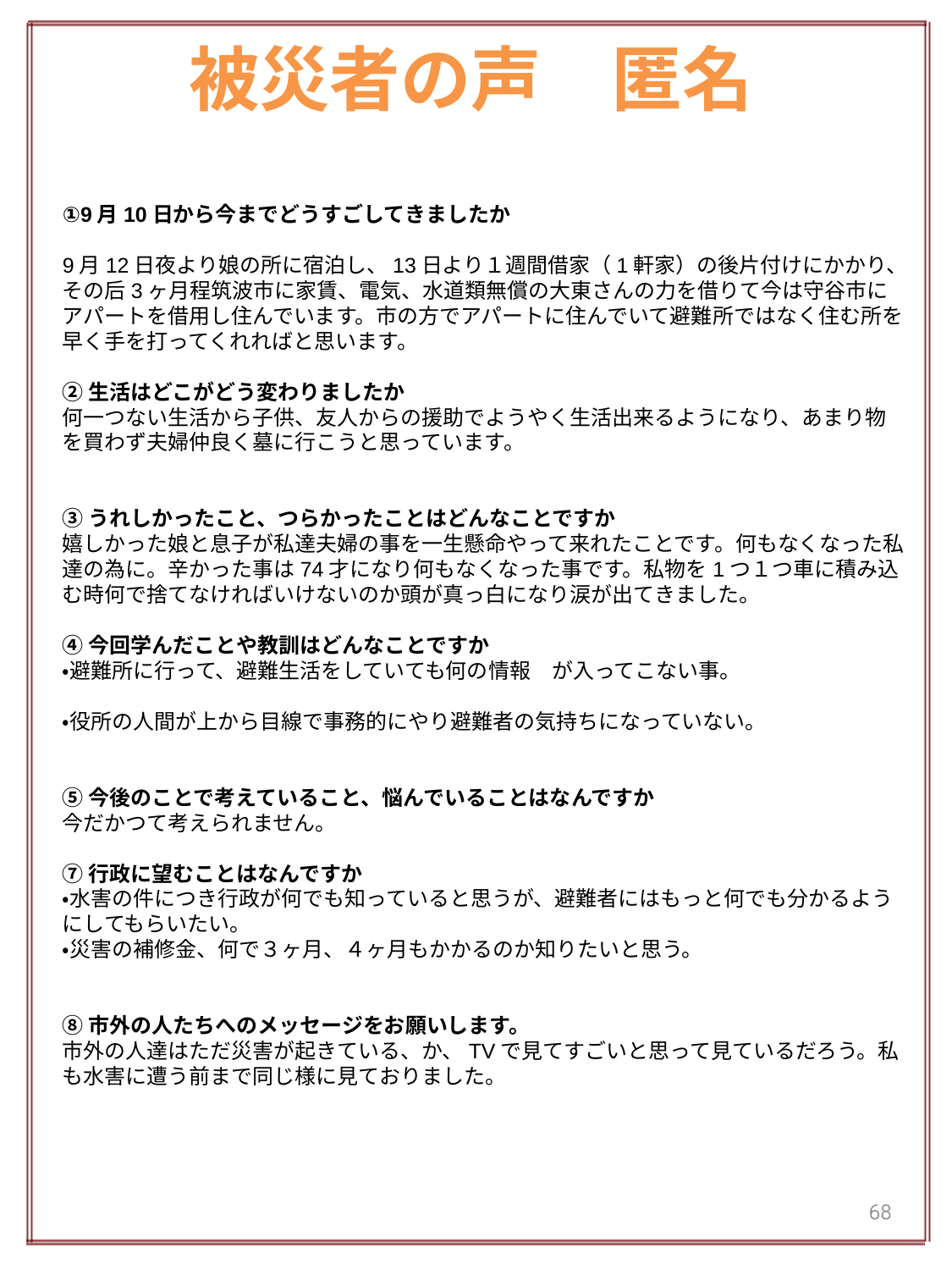

# 被災者の声　匿名
①9月10日から今までどうすごしてきましたか

9月12日夜より娘の所に宿泊し、13日より１週間借家（1軒家）の後片付けにかかり、その后3ヶ月程筑波市に家賃、電気、水道類無償の大東さんの力を借りて今は守谷市にアパートを借用し住んでいます。市の方でアパートに住んでいて避難所ではなく住む所を早く手を打ってくれればと思います。

②生活はどこがどう変わりましたか
何一つない生活から子供、友人からの援助でようやく生活出来るようになり、あまり物を買わず夫婦仲良く墓に行こうと思っています。

③うれしかったこと、つらかったことはどんなことですか
嬉しかった娘と息子が私達夫婦の事を一生懸命やって来れたことです。何もなくなった私達の為に。辛かった事は74才になり何もなくなった事です。私物を1つ１つ車に積み込む時何で捨てなければいけないのか頭が真っ白になり涙が出てきました。

④今回学んだことや教訓はどんなことですか
・避難所に行って、避難生活をしていても何の情報　が入ってこない事。
・役所の人間が上から目線で事務的にやり避難者の気持ちになっていない。

⑤今後のことで考えていること、悩んでいることはなんですか
今だかつて考えられません。

⑦行政に望むことはなんですか
・水害の件につき行政が何でも知っていると思うが、避難者にはもっと何でも分かるようにしてもらいたい。
・災害の補修金、何で３ヶ月、４ヶ月もかかるのか知りたいと思う。

⑧市外の人たちへのメッセージをお願いします。
市外の人達はただ災害が起きている、か、TVで見てすごいと思って見ているだろう。私も水害に遭う前まで同じ様に見ておりました。
68